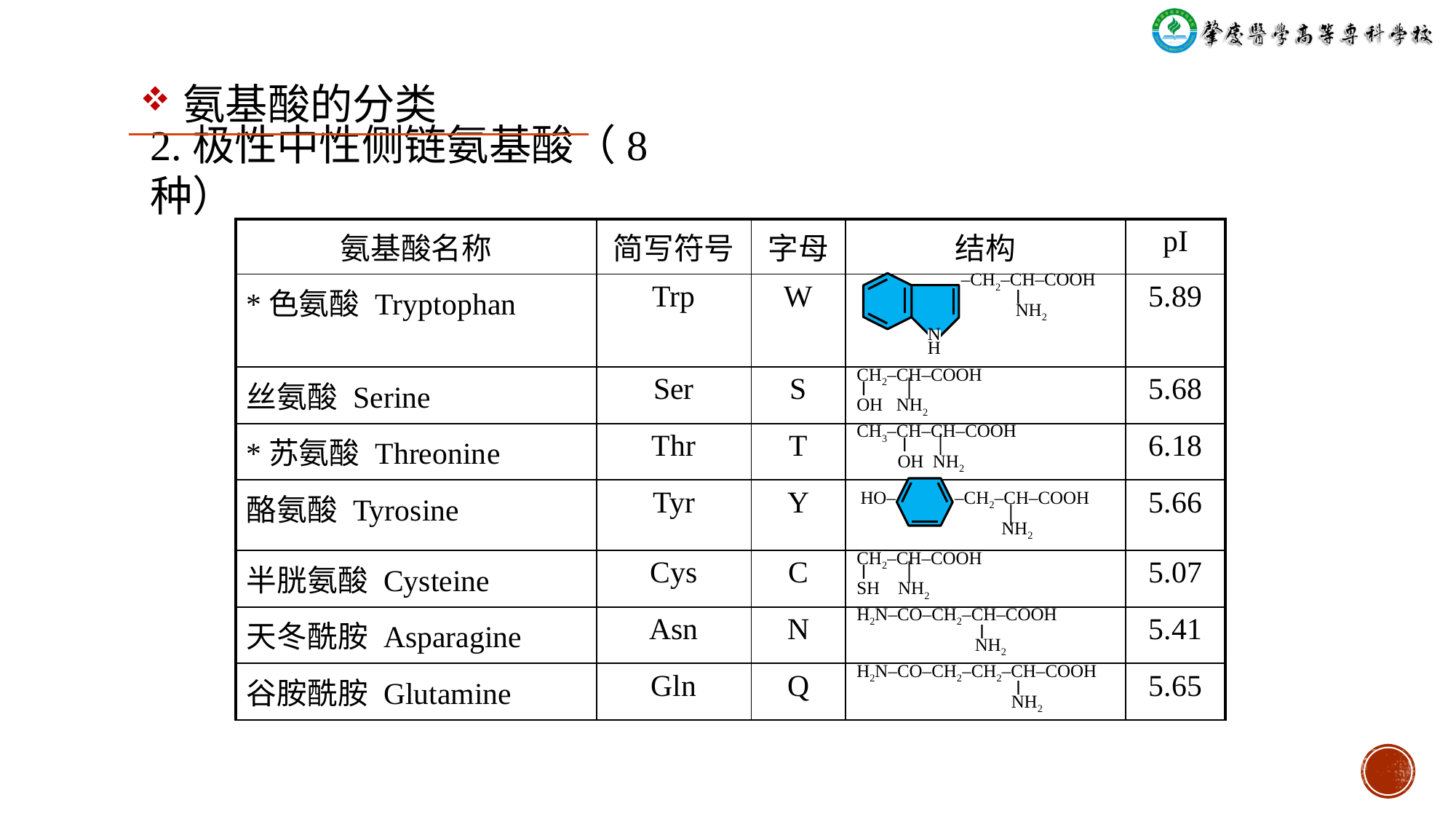

氨基酸的分类
2.极性中性侧链氨基酸（8种）
| 氨基酸名称 | 简写符号 | 字母 | 结构 | pI |
| --- | --- | --- | --- | --- |
| \*色氨酸 Tryptophan | Trp | W |  | 5.89 |
| 丝氨酸 Serine | Ser | S | CH2‒CH‒COOH ⅼ ׀ OH NH2 | 5.68 |
| \*苏氨酸 Threonine | Thr | T | CH3‒CH‒CH‒COOH ⅼ ׀ OH NH2 | 6.18 |
| 酪氨酸 Tyrosine | Tyr | Y |  | 5.66 |
| 半胱氨酸 Cysteine | Cys | C | CH2‒CH‒COOH ⅼ ׀ SH NH2 | 5.07 |
| 天冬酰胺 Asparagine | Asn | N | H2N‒CO‒CH2‒CH‒COOH ⅼ NH2 | 5.41 |
| 谷胺酰胺 Glutamine | Gln | Q | H2N‒CO‒CH2‒CH2‒CH‒COOH ⅼ NH2 | 5.65 |
‒CH2‒CH‒COOH
            ⅼ
            NH2

N
H

   HO‒             ‒CH2‒CH‒COOH
                                   ׀
                                  NH2